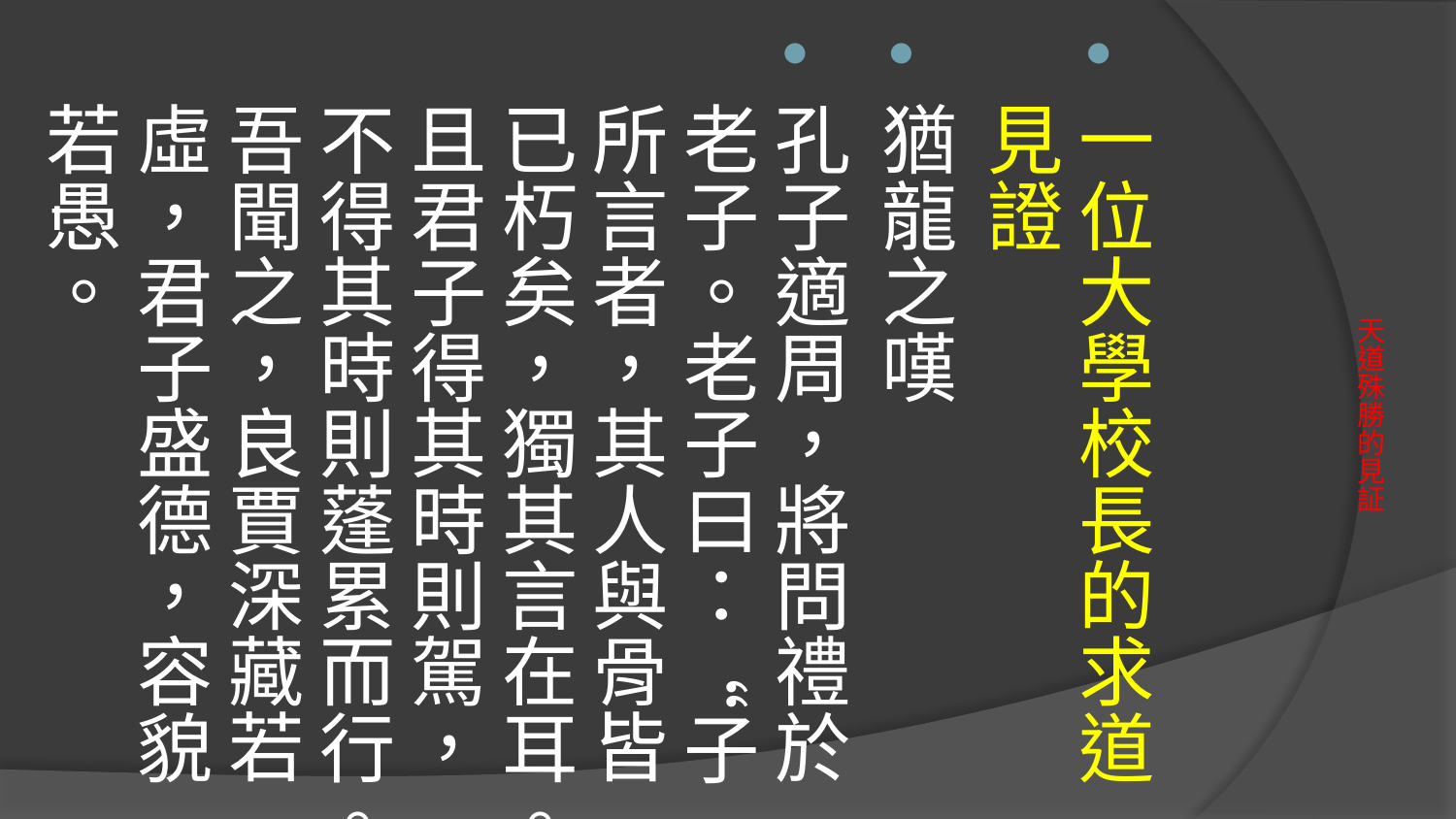

一位大學校長的求道見證
猶龍之嘆
孔子適周，將問禮於老子。老子曰：“子所言者，其人與骨皆已朽矣，獨其言在耳。且君子得其時則駕，不得其時則蓬累而行。吾聞之，良賈深藏若虛，君子盛德，容貌若愚。
# 天道殊勝的見証